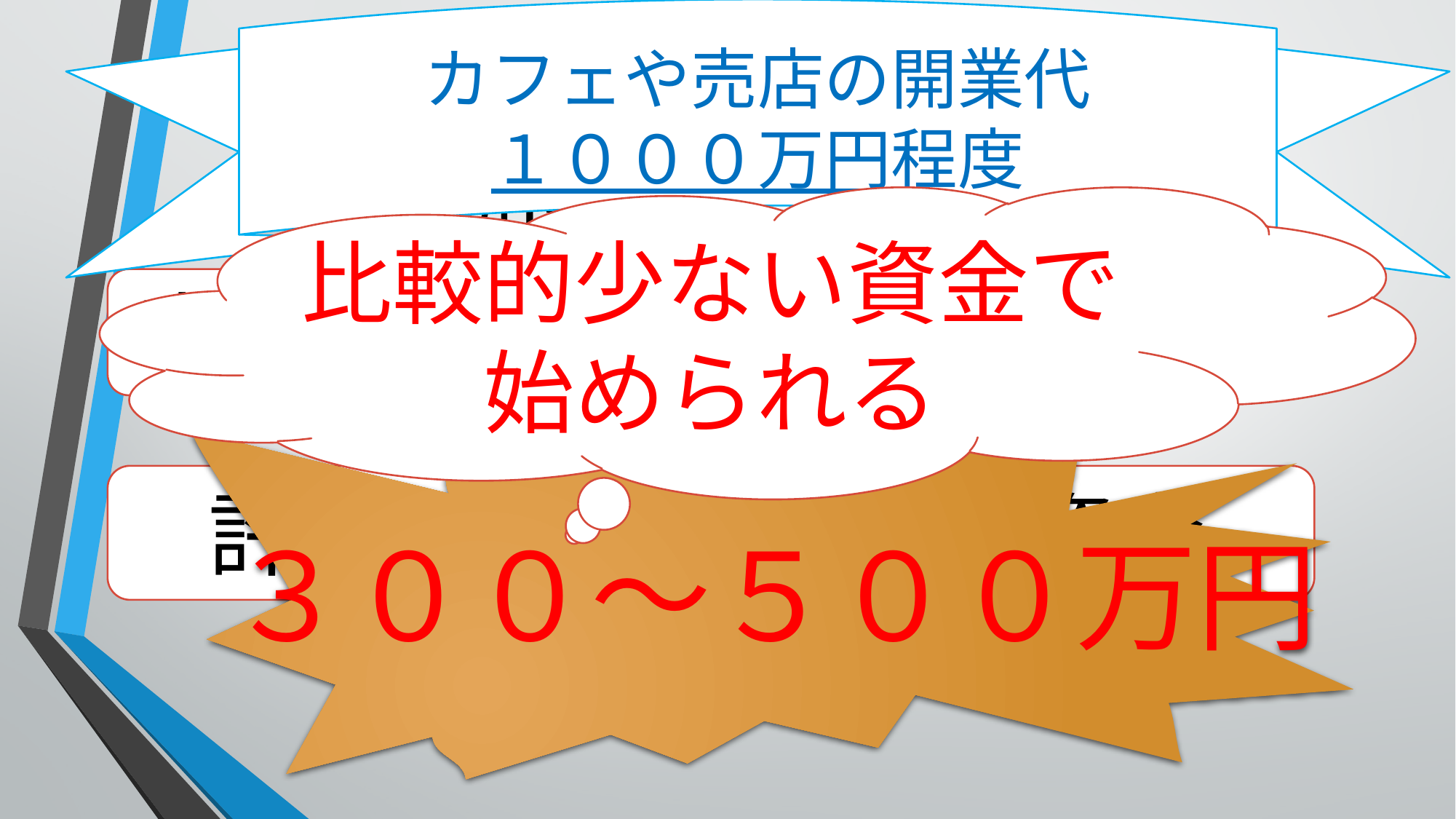

カフェや売店の開業代
１０００万円程度
開業費について
比較的少ない資金で始められる
調理機器
車両代
駐車場
３００～５００万円
許可所得
開業資金